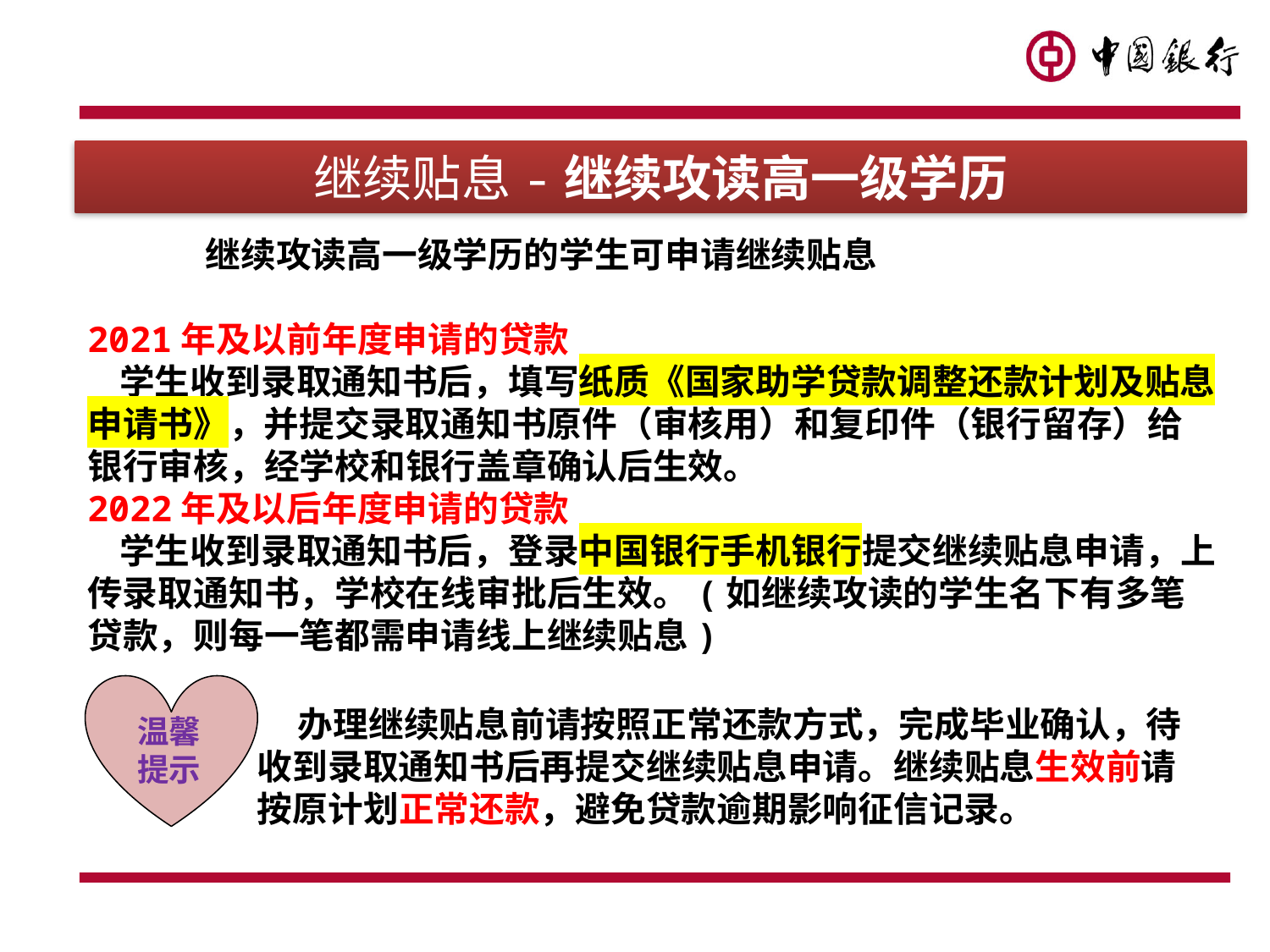

继续贴息-继续攻读高一级学历
# 继续攻读高一级学历的学生可申请继续贴息 2021年及以前年度申请的贷款 学生收到录取通知书后，填写纸质《国家助学贷款调整还款计划及贴息申请书》，并提交录取通知书原件（审核用）和复印件（银行留存）给银行审核，经学校和银行盖章确认后生效。 2022年及以后年度申请的贷款 学生收到录取通知书后，登录中国银行手机银行提交继续贴息申请，上传录取通知书，学校在线审批后生效。(如继续攻读的学生名下有多笔贷款，则每一笔都需申请线上继续贴息)

    办理继续贴息前请按照正常还款方式，完成毕业确认，待收到录取通知书后再提交继续贴息申请。继续贴息生效前请按原计划正常还款，避免贷款逾期影响征信记录。
温馨提示